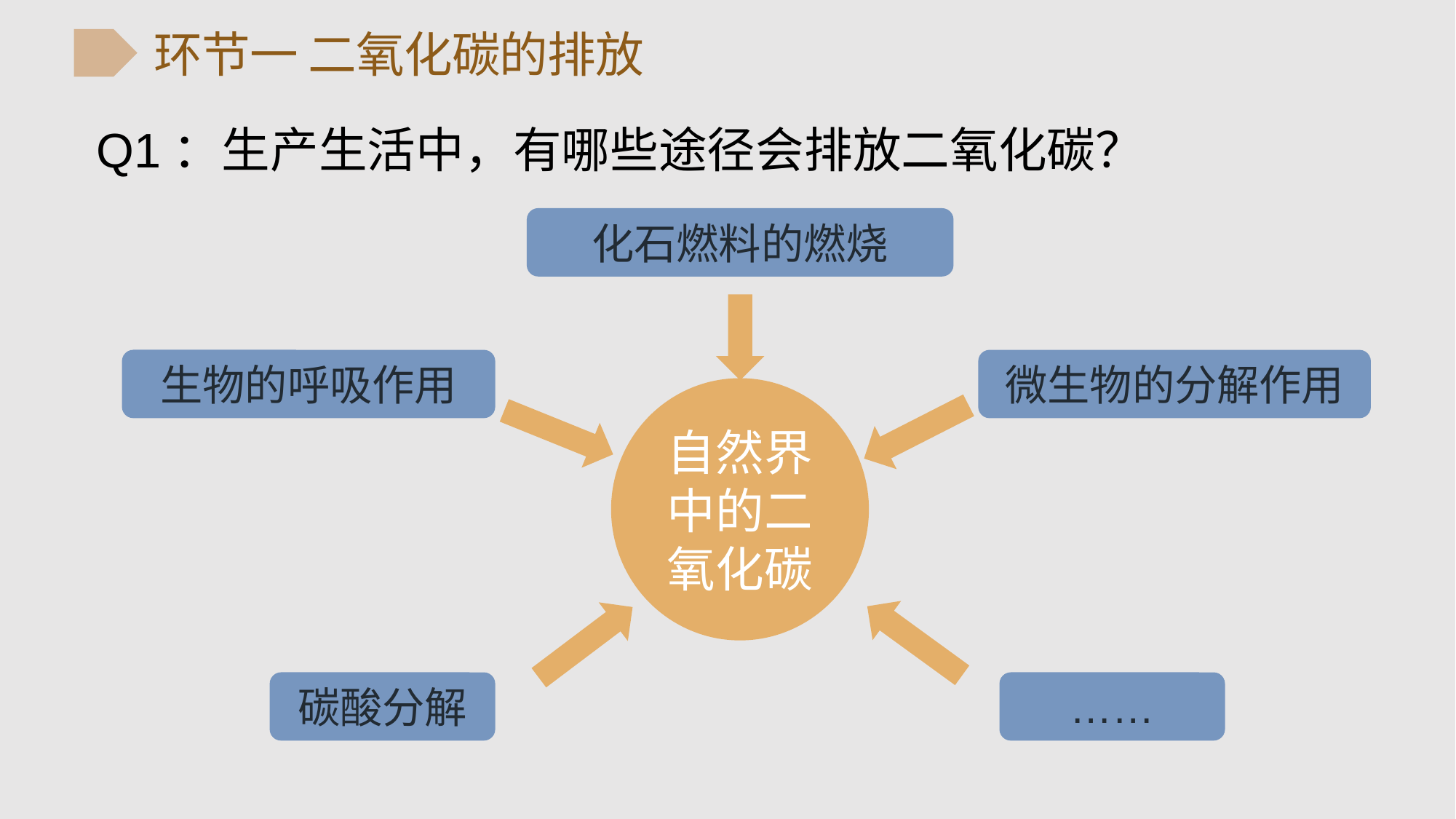

环节一 二氧化碳的排放

Q1：生产生活中，有哪些途径会排放二氧化碳？
化石燃料的燃烧

生物的呼吸作用
微生物的分解作用
自然界中的二氧化碳

碳酸分解
……